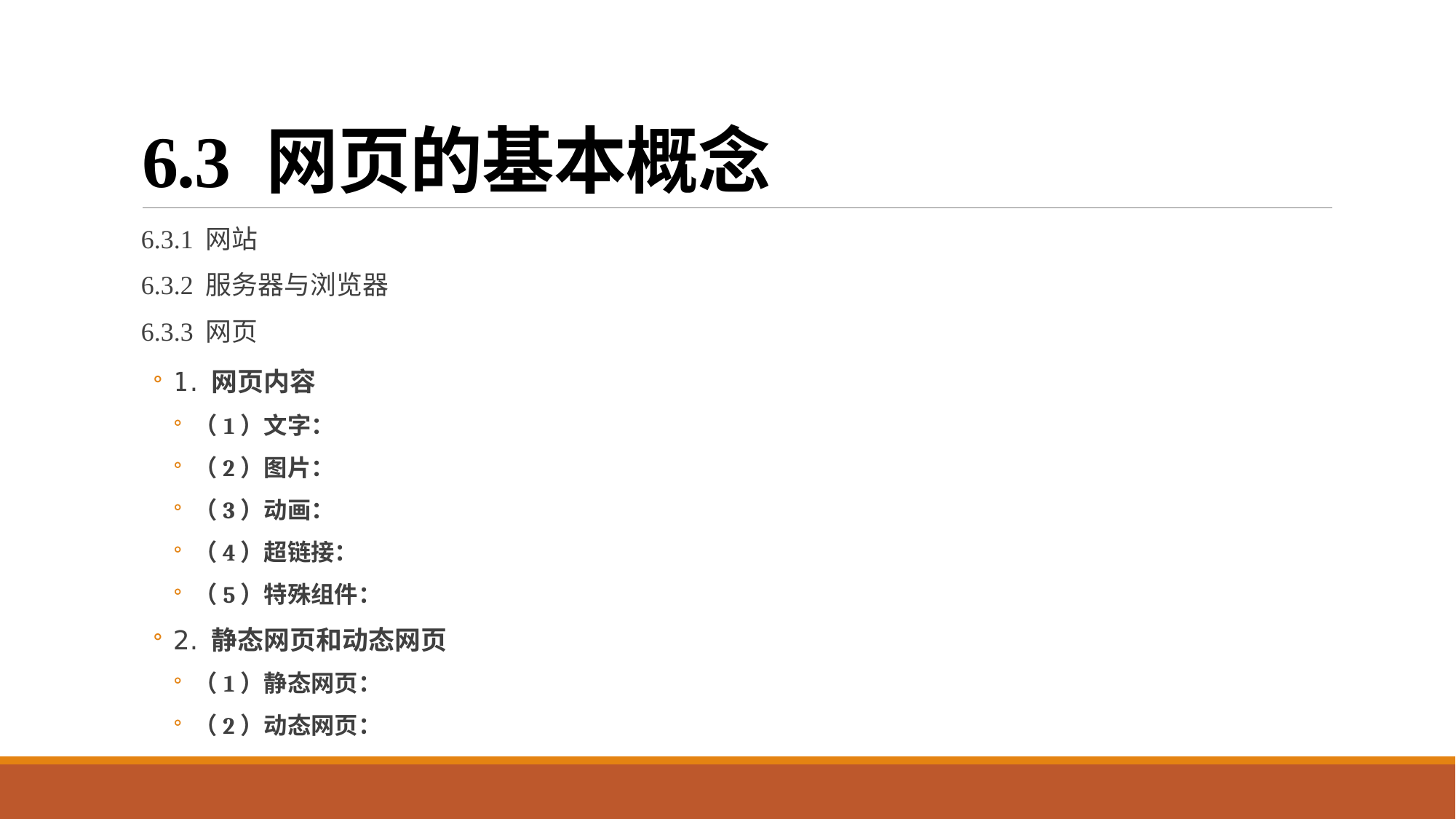

# 6.3 网页的基本概念
6.3.1 网站
6.3.2 服务器与浏览器
6.3.3 网页
1. 网页内容
（1）文字：
（2）图片：
（3）动画：
（4）超链接：
（5）特殊组件：
2. 静态网页和动态网页
（1）静态网页：
（2）动态网页：